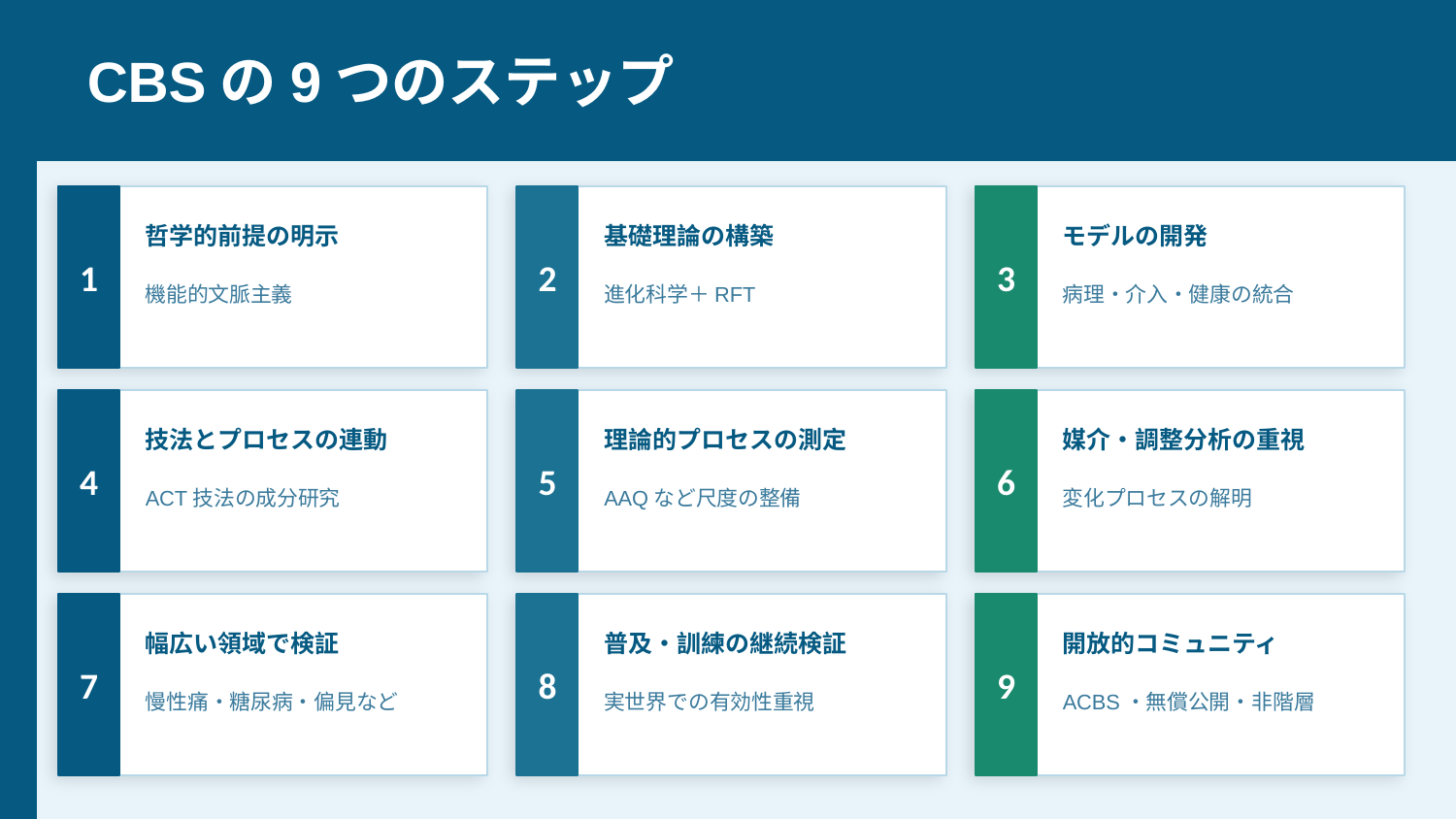

CBSの9つのステップ

1

2

3
哲学的前提の明示
基礎理論の構築
モデルの開発
機能的文脈主義
進化科学＋RFT
病理・介入・健康の統合

4

5

6
技法とプロセスの連動
理論的プロセスの測定
媒介・調整分析の重視
ACT技法の成分研究
AAQなど尺度の整備
変化プロセスの解明

7

8

9
幅広い領域で検証
普及・訓練の継続検証
開放的コミュニティ
慢性痛・糖尿病・偏見など
実世界での有効性重視
ACBS・無償公開・非階層